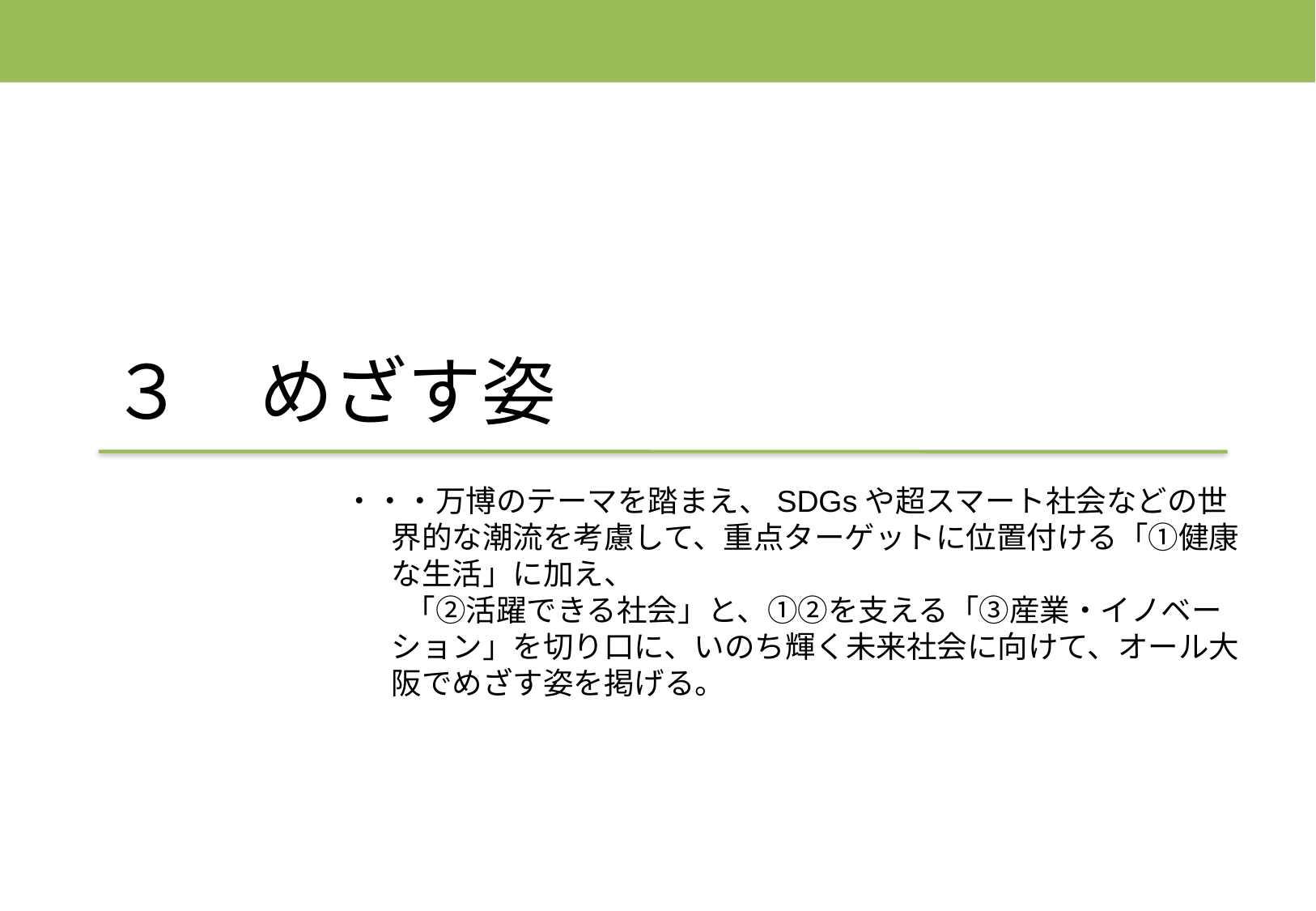

# ３　めざす姿
・・・万博のテーマを踏まえ、SDGsや超スマート社会などの世界的な潮流を考慮して、重点ターゲットに位置付ける「①健康な生活」に加え、
　　「②活躍できる社会」と、①②を支える「③産業・イノベーション」を切り口に、いのち輝く未来社会に向けて、オール大阪でめざす姿を掲げる。